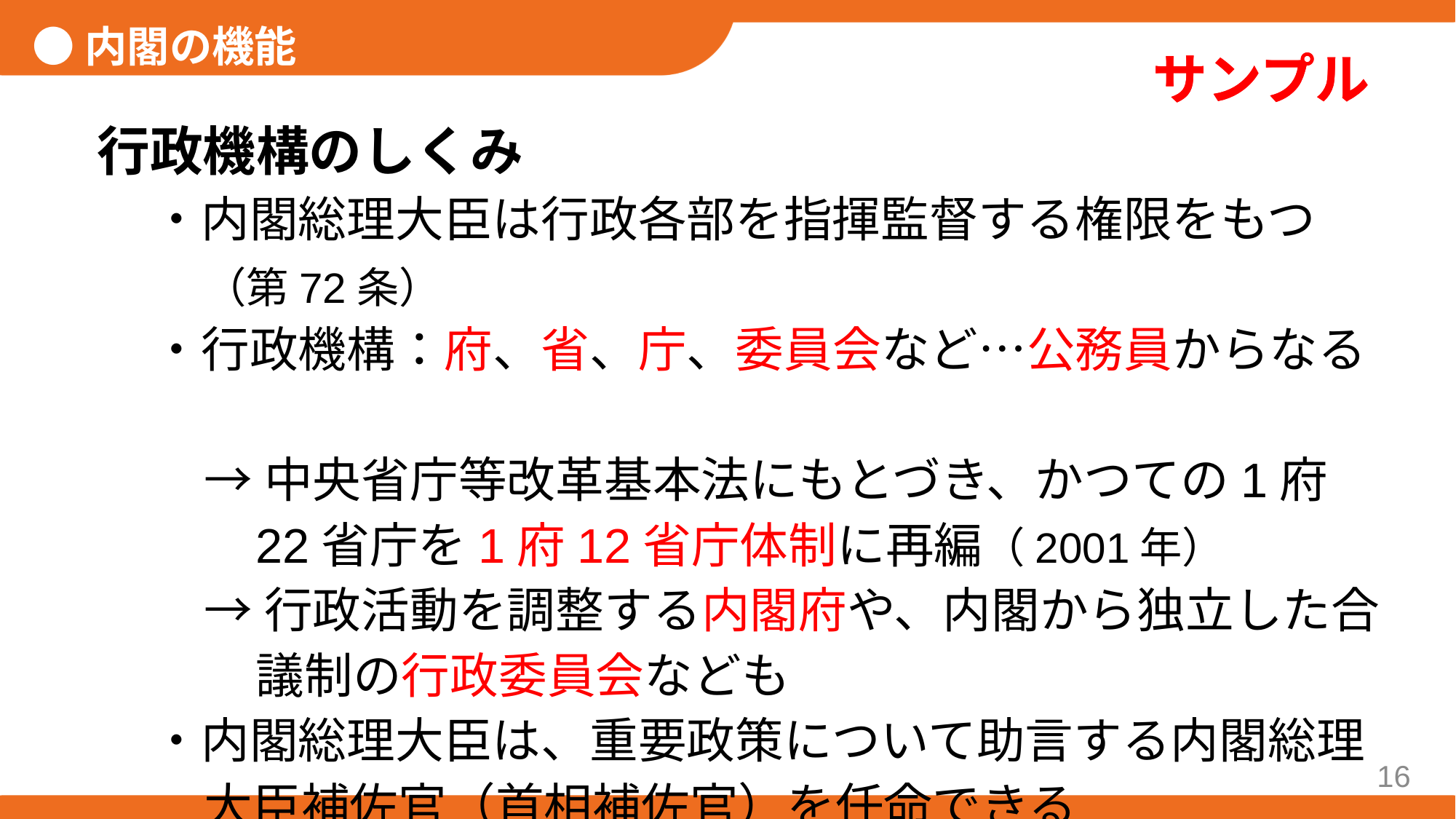

●内閣の機能
行政機構のしくみ
・内閣総理大臣は行政各部を指揮監督する権限をもつ
（第72条）
・行政機構：府、省、庁、委員会など…公務員からなる
→中央省庁等改革基本法にもとづき、かつての1府22省庁を1府12省庁体制に再編（2001年）
→行政活動を調整する内閣府や、内閣から独立した合議制の行政委員会なども
・内閣総理大臣は、重要政策について助言する内閣総理大臣補佐官（首相補佐官）を任命できる